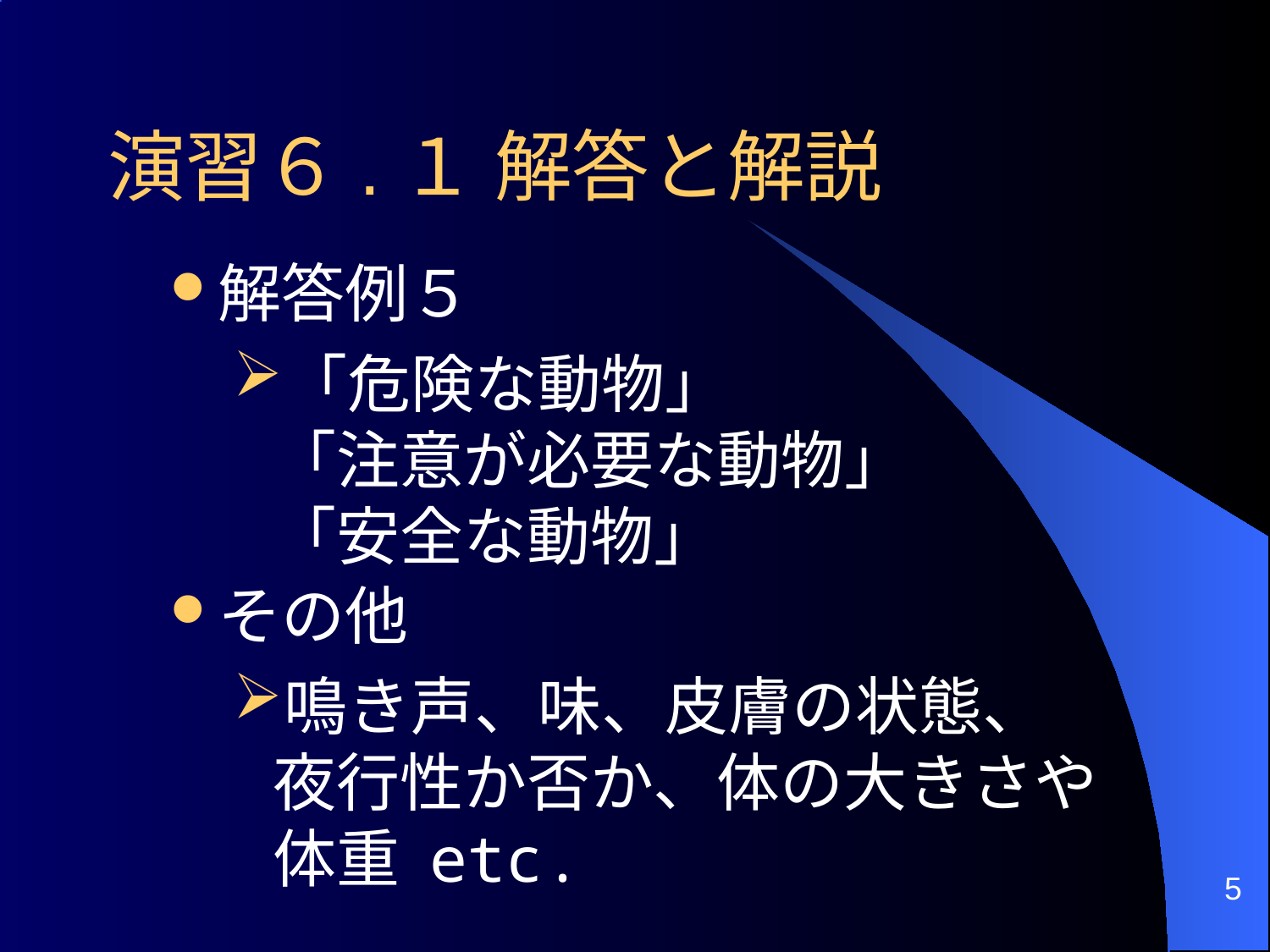

演習６.１ 解答と解説
解答例５
「危険な動物」
「注意が必要な動物」
「安全な動物」
その他
鳴き声、味、皮膚の状態、
夜行性か否か、体の大きさや体重 etc.
5